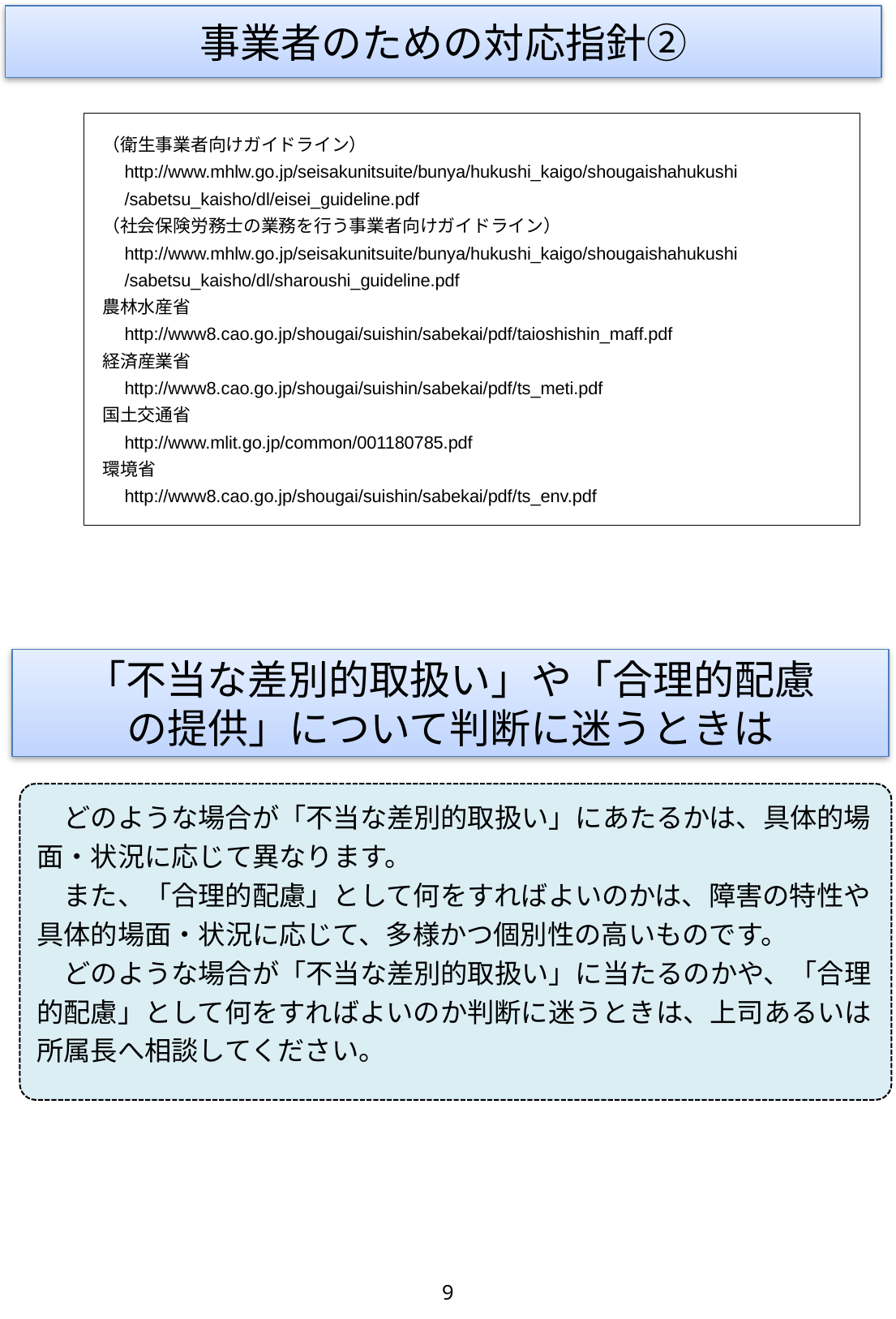

事業者のための対応指針②
　（衛生事業者向けガイドライン）
　　http://www.mhlw.go.jp/seisakunitsuite/bunya/hukushi_kaigo/shougaishahukushi
　　/sabetsu_kaisho/dl/eisei_guideline.pdf
　（社会保険労務士の業務を行う事業者向けガイドライン）
　　http://www.mhlw.go.jp/seisakunitsuite/bunya/hukushi_kaigo/shougaishahukushi
　　/sabetsu_kaisho/dl/sharoushi_guideline.pdf
　農林水産省
　　http://www8.cao.go.jp/shougai/suishin/sabekai/pdf/taioshishin_maff.pdf
　経済産業省
　　http://www8.cao.go.jp/shougai/suishin/sabekai/pdf/ts_meti.pdf
　国土交通省
　　http://www.mlit.go.jp/common/001180785.pdf
　環境省
　　http://www8.cao.go.jp/shougai/suishin/sabekai/pdf/ts_env.pdf

「不当な差別的取扱い」や「合理的配慮
の提供」について判断に迷うときは
　どのような場合が「不当な差別的取扱い」にあたるかは、具体的場面・状況に応じて異なります。
　また、「合理的配慮」として何をすればよいのかは、障害の特性や具体的場面・状況に応じて、多様かつ個別性の高いものです。
　どのような場合が「不当な差別的取扱い」に当たるのかや、「合理的配慮」として何をすればよいのか判断に迷うときは、上司あるいは所属長へ相談してください。
9